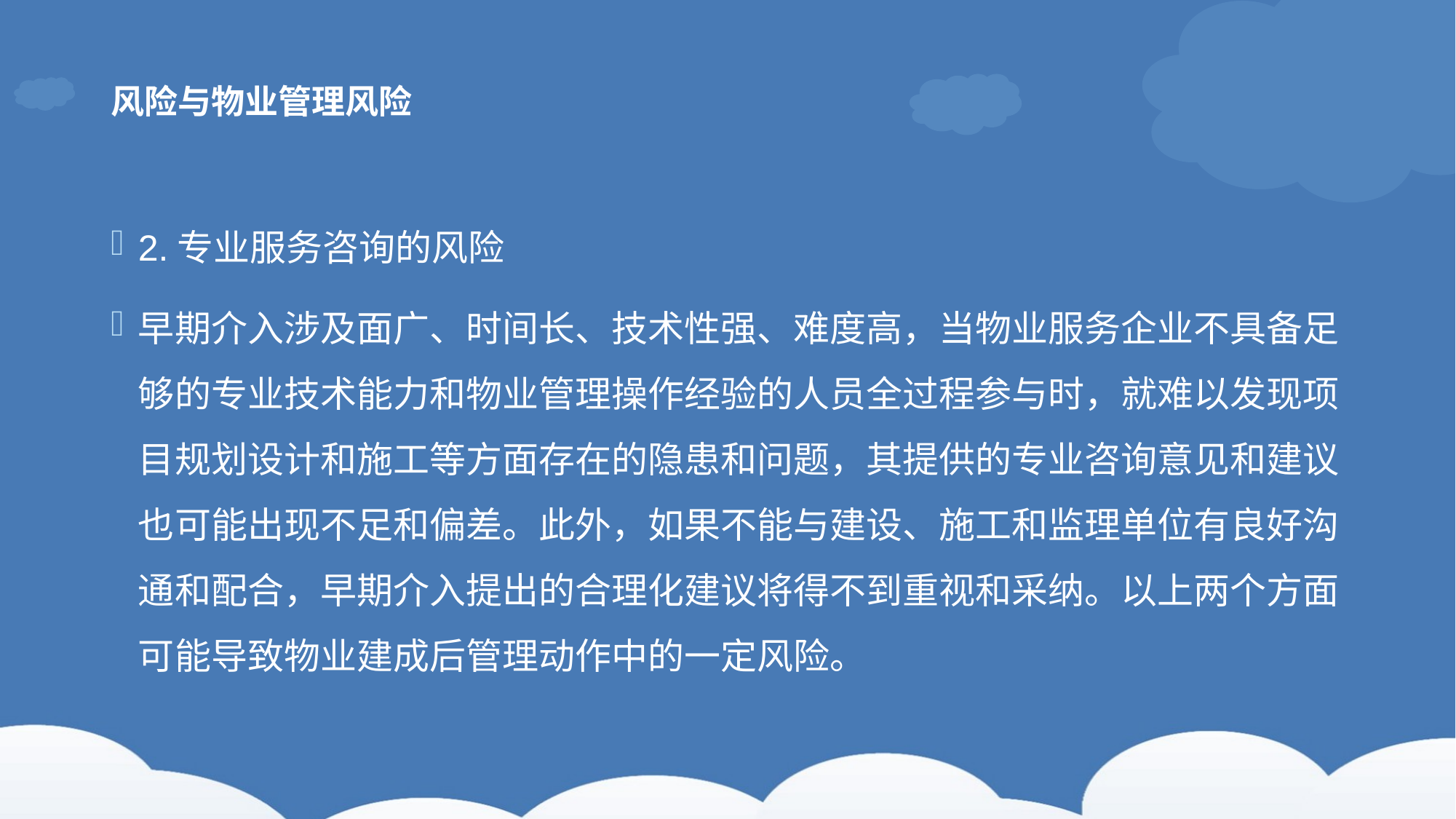

# 风险与物业管理风险
2.专业服务咨询的风险
早期介入涉及面广、时间长、技术性强、难度高，当物业服务企业不具备足够的专业技术能力和物业管理操作经验的人员全过程参与时，就难以发现项目规划设计和施工等方面存在的隐患和问题，其提供的专业咨询意见和建议也可能出现不足和偏差。此外，如果不能与建设、施工和监理单位有良好沟通和配合，早期介入提出的合理化建议将得不到重视和采纳。以上两个方面可能导致物业建成后管理动作中的一定风险。